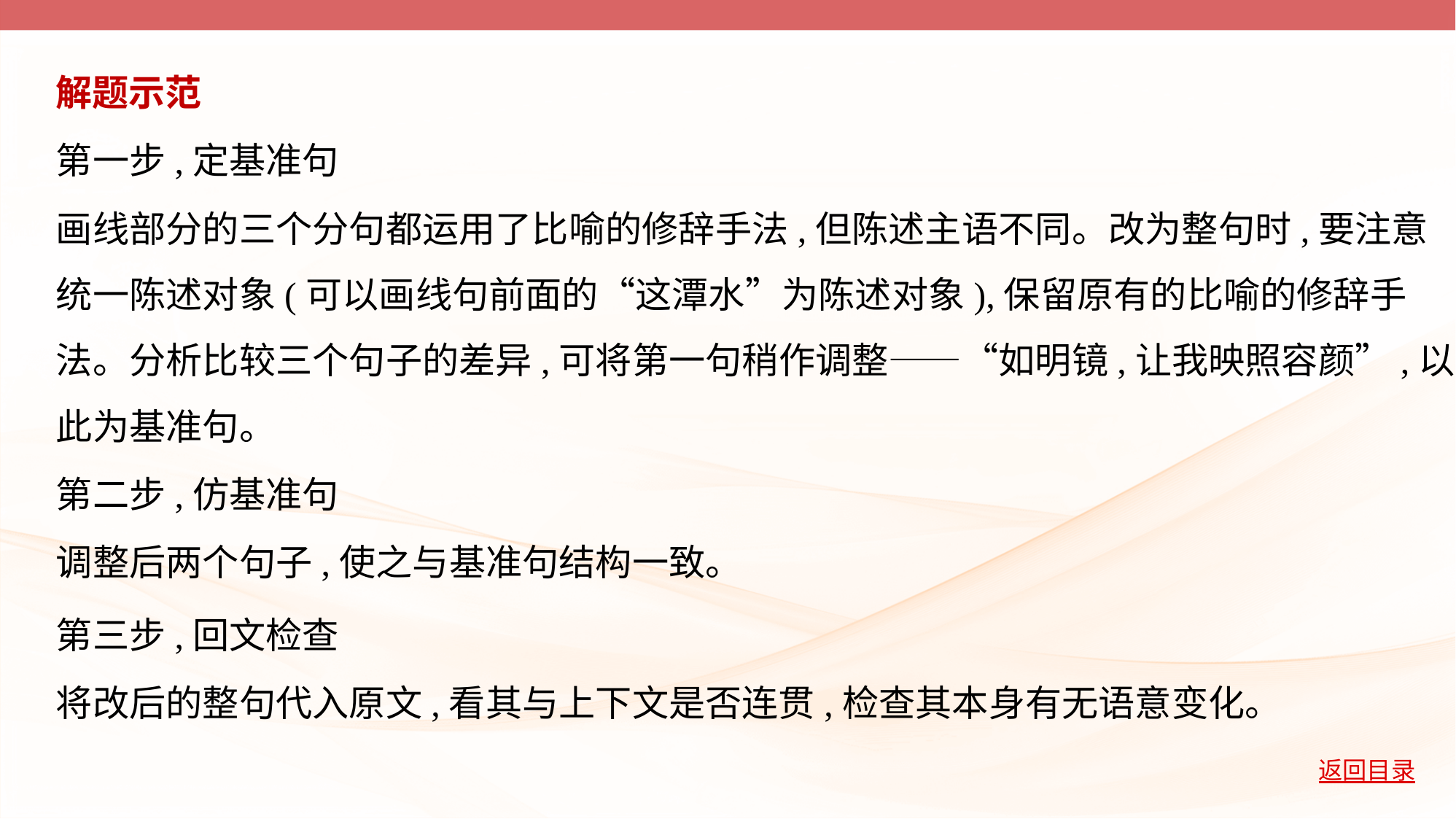

解题示范
第一步,定基准句
画线部分的三个分句都运用了比喻的修辞手法,但陈述主语不同。改为整句时,要注意
统一陈述对象(可以画线句前面的“这潭水”为陈述对象),保留原有的比喻的修辞手
法。分析比较三个句子的差异,可将第一句稍作调整——“如明镜,让我映照容颜”,以
此为基准句。
第二步,仿基准句
调整后两个句子,使之与基准句结构一致。
第三步,回文检查
将改后的整句代入原文,看其与上下文是否连贯,检查其本身有无语意变化。